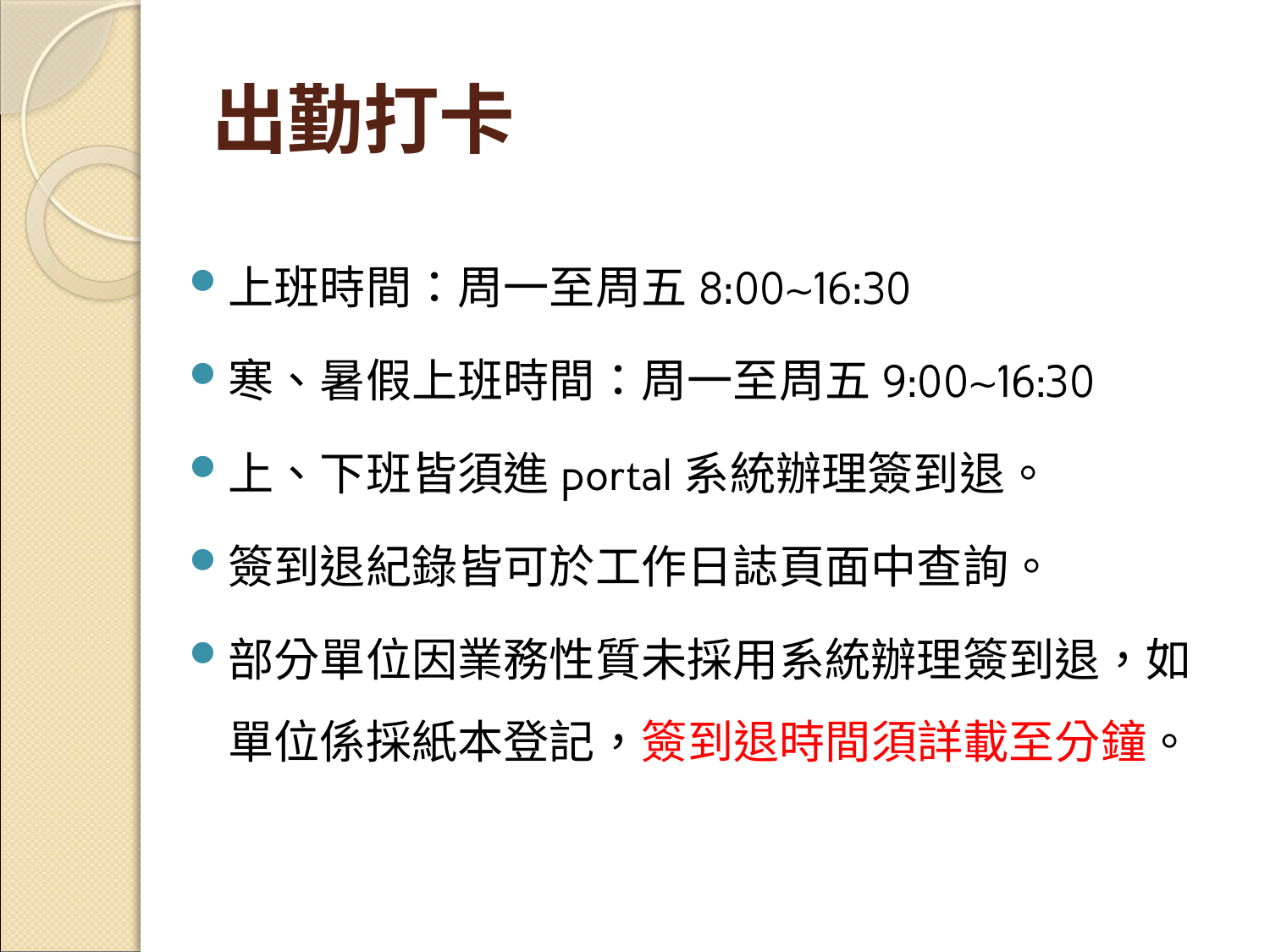

# 出勤打卡
上班時間：周一至周五8:00~16:30
寒、暑假上班時間：周一至周五9:00~16:30
上、下班皆須進portal系統辦理簽到退。
簽到退紀錄皆可於工作日誌頁面中查詢。
部分單位因業務性質未採用系統辦理簽到退，如單位係採紙本登記，簽到退時間須詳載至分鐘。